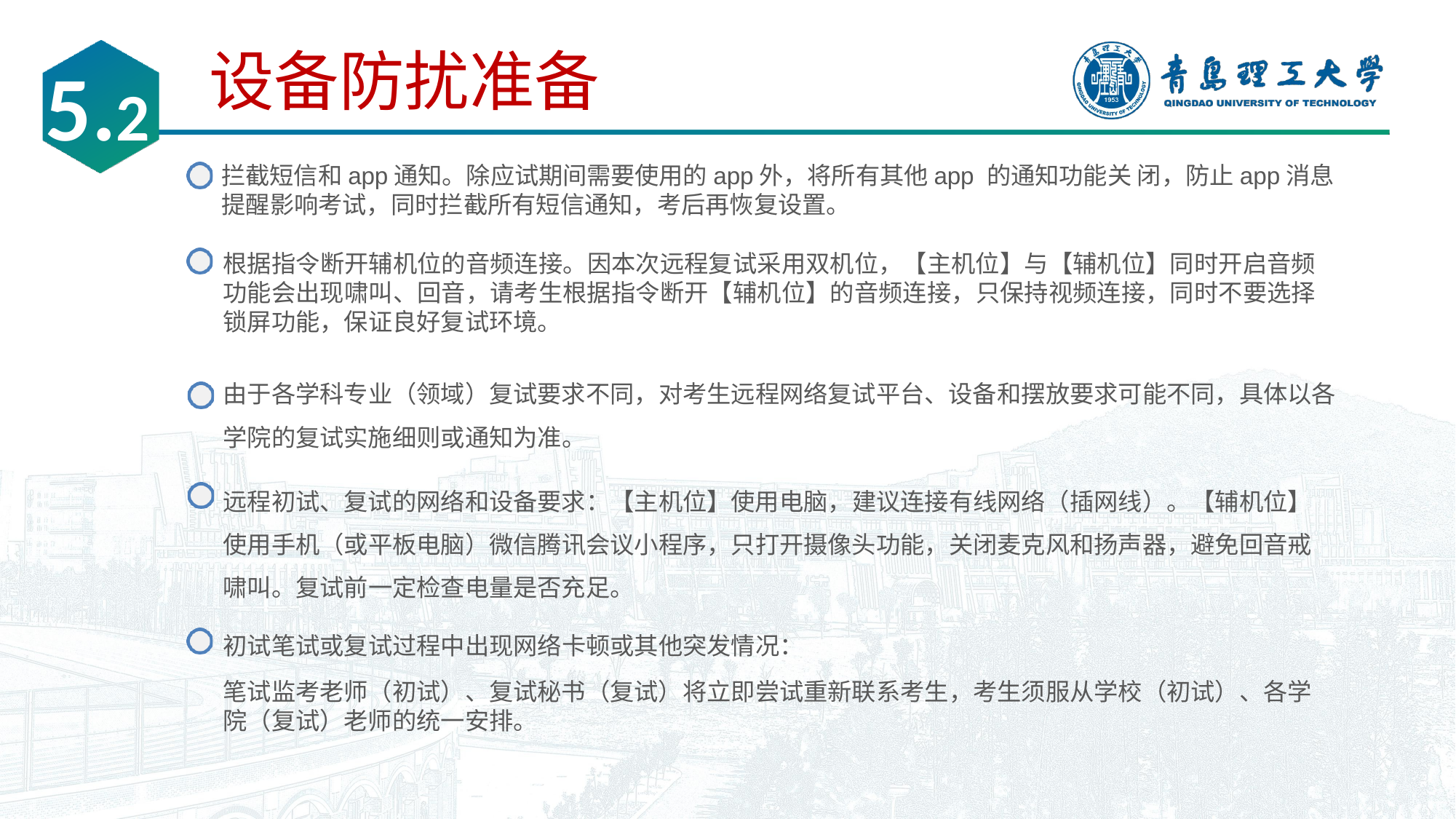

# 设备防扰准备
5.2

拦截短信和app通知。除应试期间需要使用的app外，将所有其他app 的通知功能关 闭，防止app消息提醒影响考试，同时拦截所有短信通知，考后再恢复设置。

根据指令断开辅机位的音频连接。因本次远程复试采用双机位，【主机位】与【辅机位】同时开启音频功能会出现啸叫、回音，请考生根据指令断开【辅机位】的音频连接，只保持视频连接，同时不要选择锁屏功能，保证良好复试环境。

由于各学科专业（领域）复试要求不同，对考生远程网络复试平台、设备和摆放要求可能不同，具体以各学院的复试实施细则或通知为准。
远程初试、复试的网络和设备要求：【主机位】使用电脑，建议连接有线网络（插网线）。【辅机位】使用手机（或平板电脑）微信腾讯会议小程序，只打开摄像头功能，关闭麦克风和扬声器，避免回音戒啸叫。复试前一定检查电量是否充足。

初试笔试或复试过程中出现网络卡顿或其他突发情况：
笔试监考老师（初试）、复试秘书（复试）将立即尝试重新联系考生，考生须服从学校（初试）、各学院（复试）老师的统一安排。